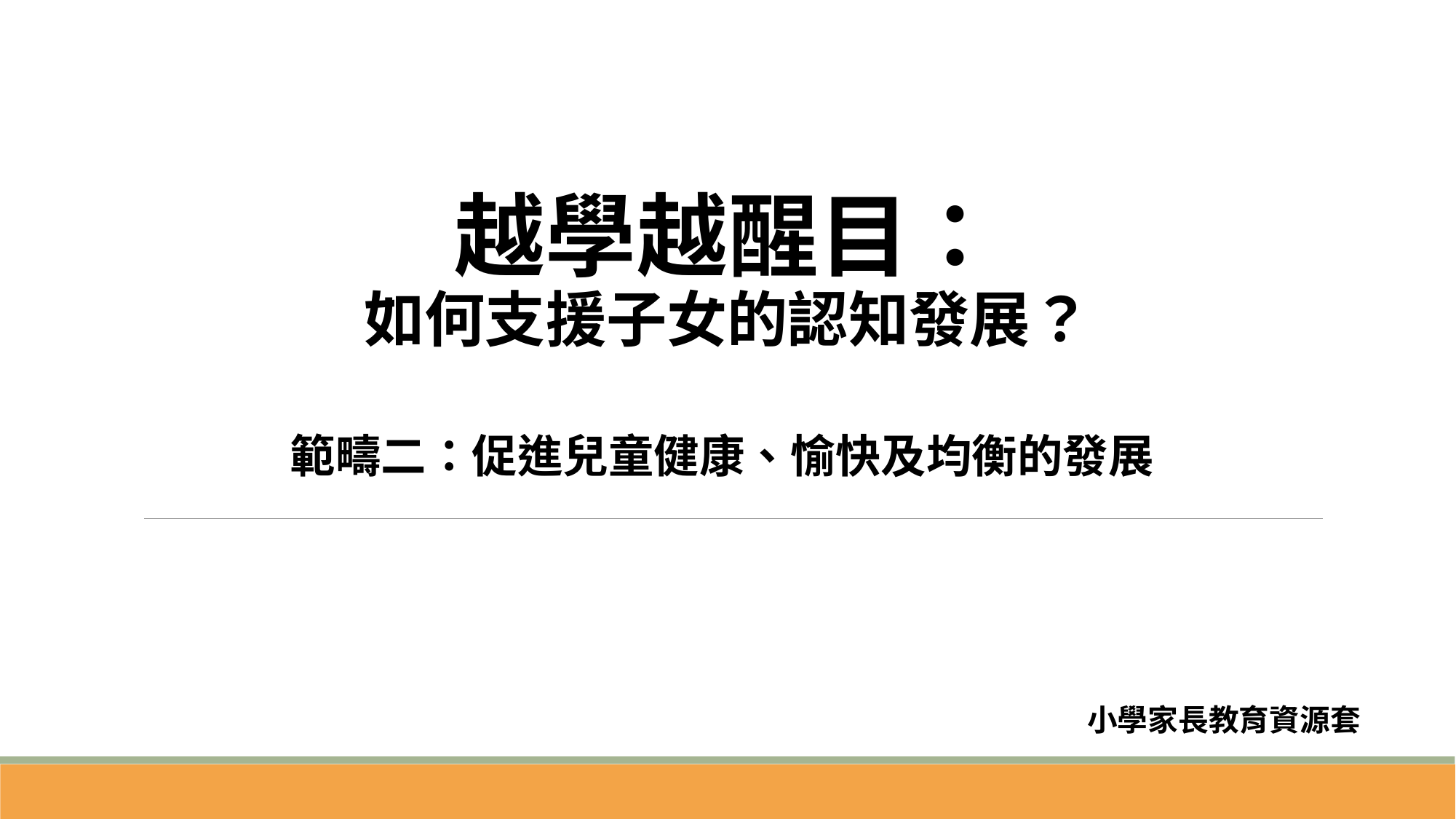

越學越醒目：
如何支援子女的認知發展？
範疇二：促進兒童健康、愉快及均衡的發展
小學家長教育資源套